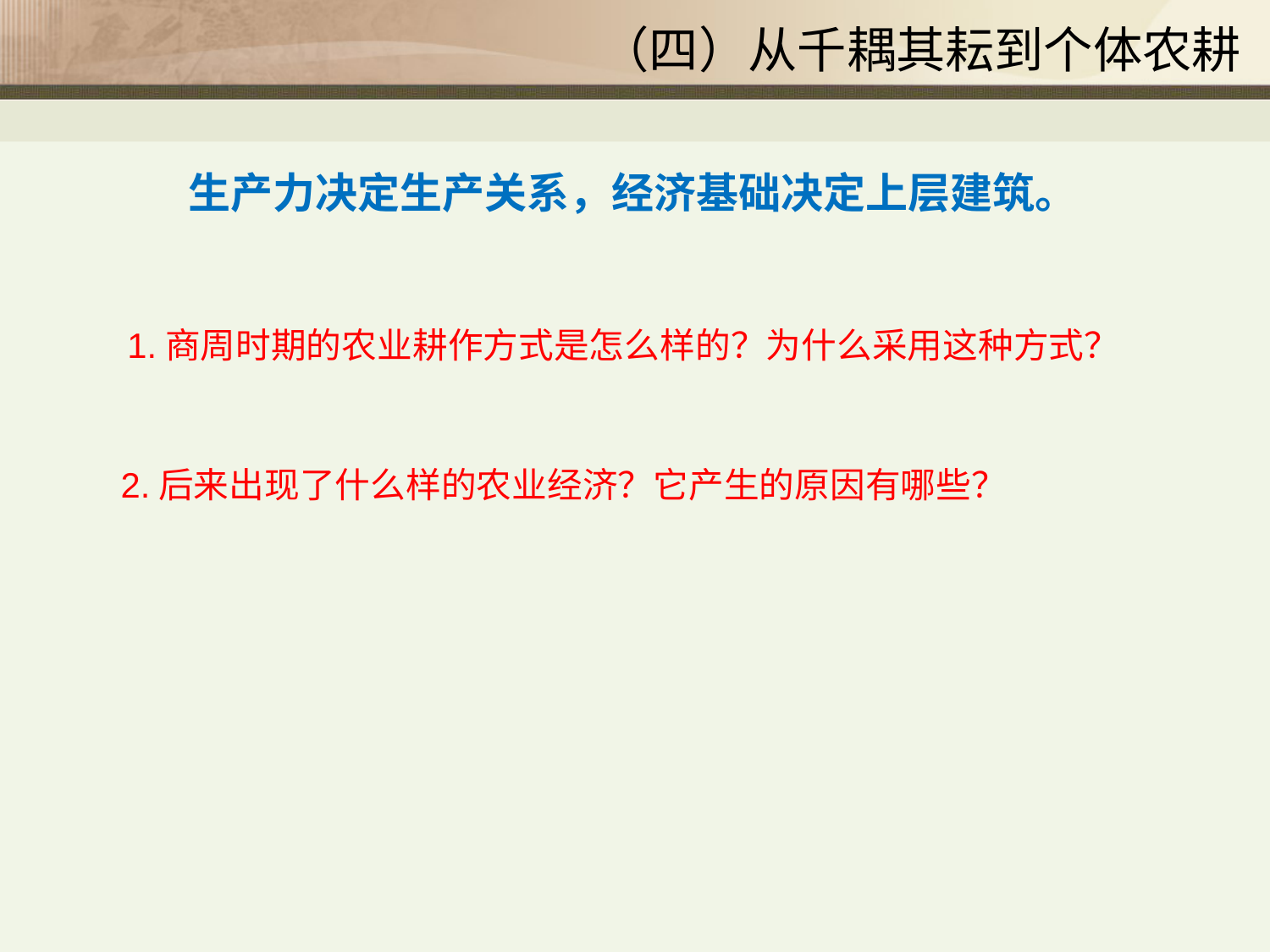

（四）从千耦其耘到个体农耕
生产力决定生产关系，经济基础决定上层建筑。
1.商周时期的农业耕作方式是怎么样的？为什么采用这种方式？
        2.后来出现了什么样的农业经济？它产生的原因有哪些？